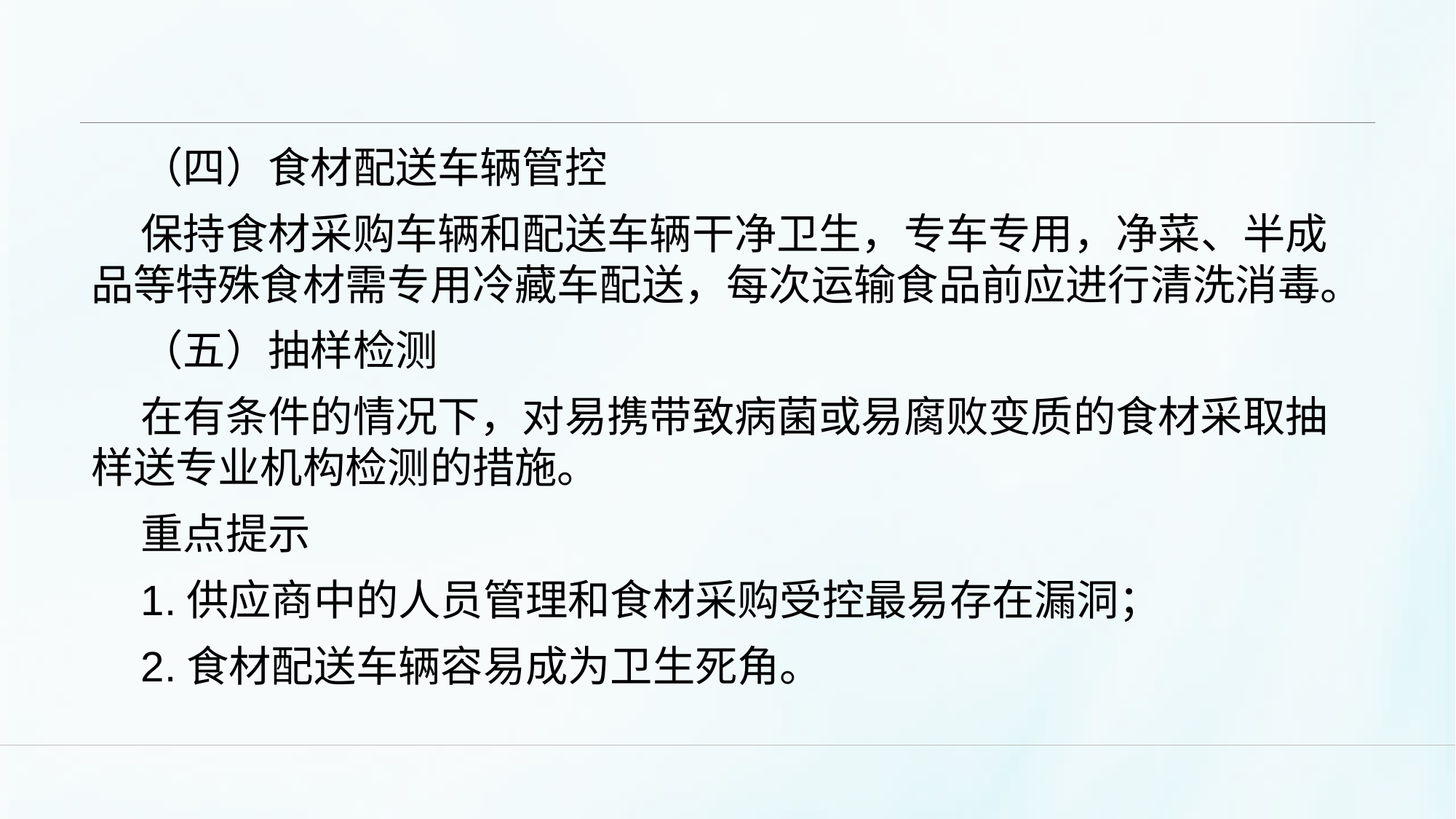

#
（四）食材配送车辆管控
保持食材采购车辆和配送车辆干净卫生，专车专用，净菜、半成品等特殊食材需专用冷藏车配送，每次运输食品前应进行清洗消毒。
（五）抽样检测
在有条件的情况下，对易携带致病菌或易腐败变质的食材采取抽样送专业机构检测的措施。
重点提示
1.供应商中的人员管理和食材采购受控最易存在漏洞；
2.食材配送车辆容易成为卫生死角。